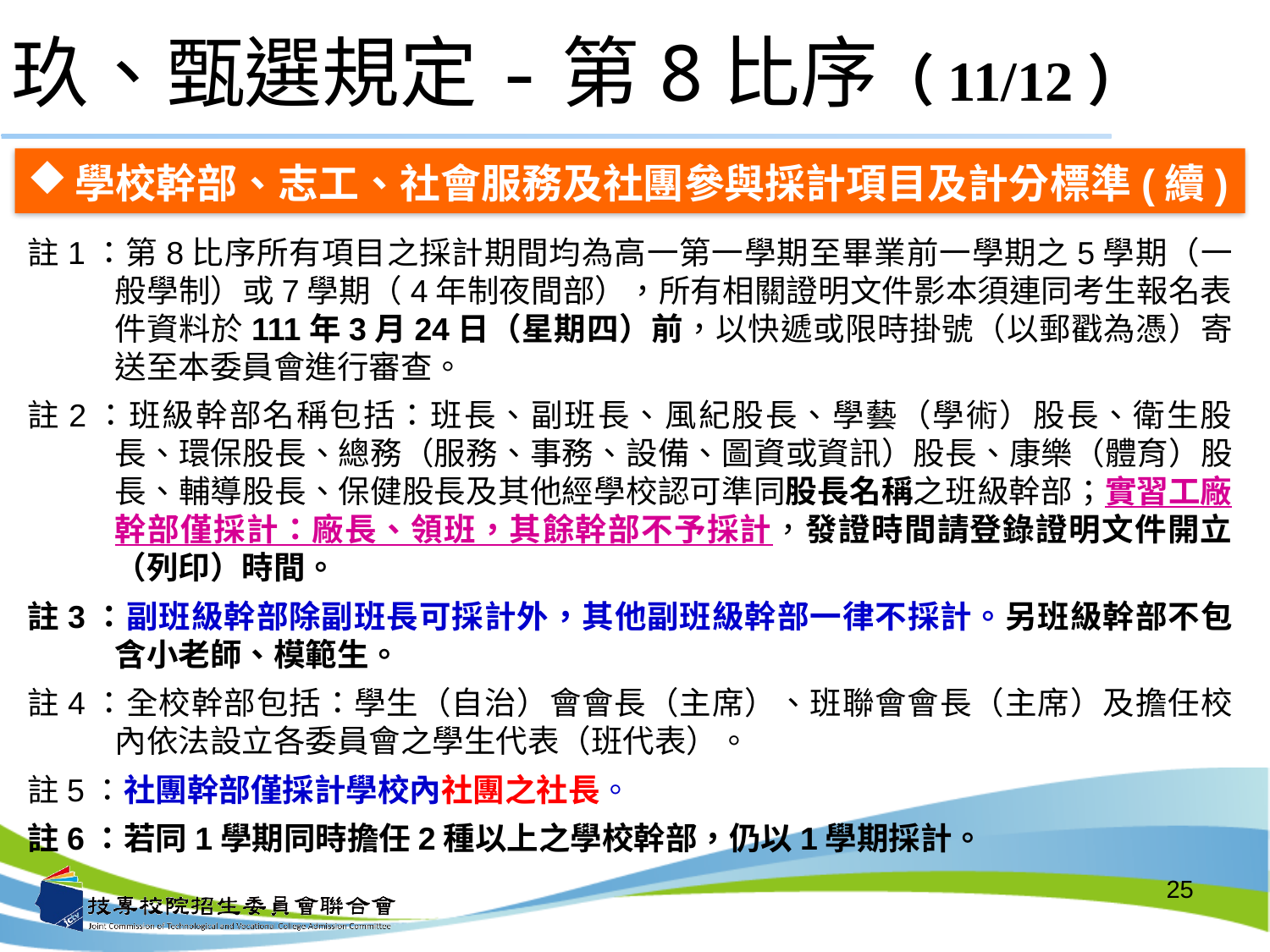

玖、甄選規定-第8比序（11/12）
學校幹部、志工、社會服務及社團參與採計項目及計分標準(續)
註1：第8比序所有項目之採計期間均為高一第一學期至畢業前一學期之5學期（一般學制）或7學期（4年制夜間部），所有相關證明文件影本須連同考生報名表件資料於111年3月24日（星期四）前，以快遞或限時掛號（以郵戳為憑）寄送至本委員會進行審查。
註2：班級幹部名稱包括：班長、副班長、風紀股長、學藝（學術）股長、衛生股長、環保股長、總務（服務、事務、設備、圖資或資訊）股長、康樂（體育）股長、輔導股長、保健股長及其他經學校認可準同股長名稱之班級幹部；實習工廠幹部僅採計：廠長、領班，其餘幹部不予採計，發證時間請登錄證明文件開立（列印）時間。
註3：副班級幹部除副班長可採計外，其他副班級幹部一律不採計。另班級幹部不包含小老師、模範生。
註4：全校幹部包括：學生（自治）會會長（主席）、班聯會會長（主席）及擔任校內依法設立各委員會之學生代表（班代表）。
註5：社團幹部僅採計學校內社團之社長。
註6：若同1學期同時擔任2種以上之學校幹部，仍以1學期採計。
25